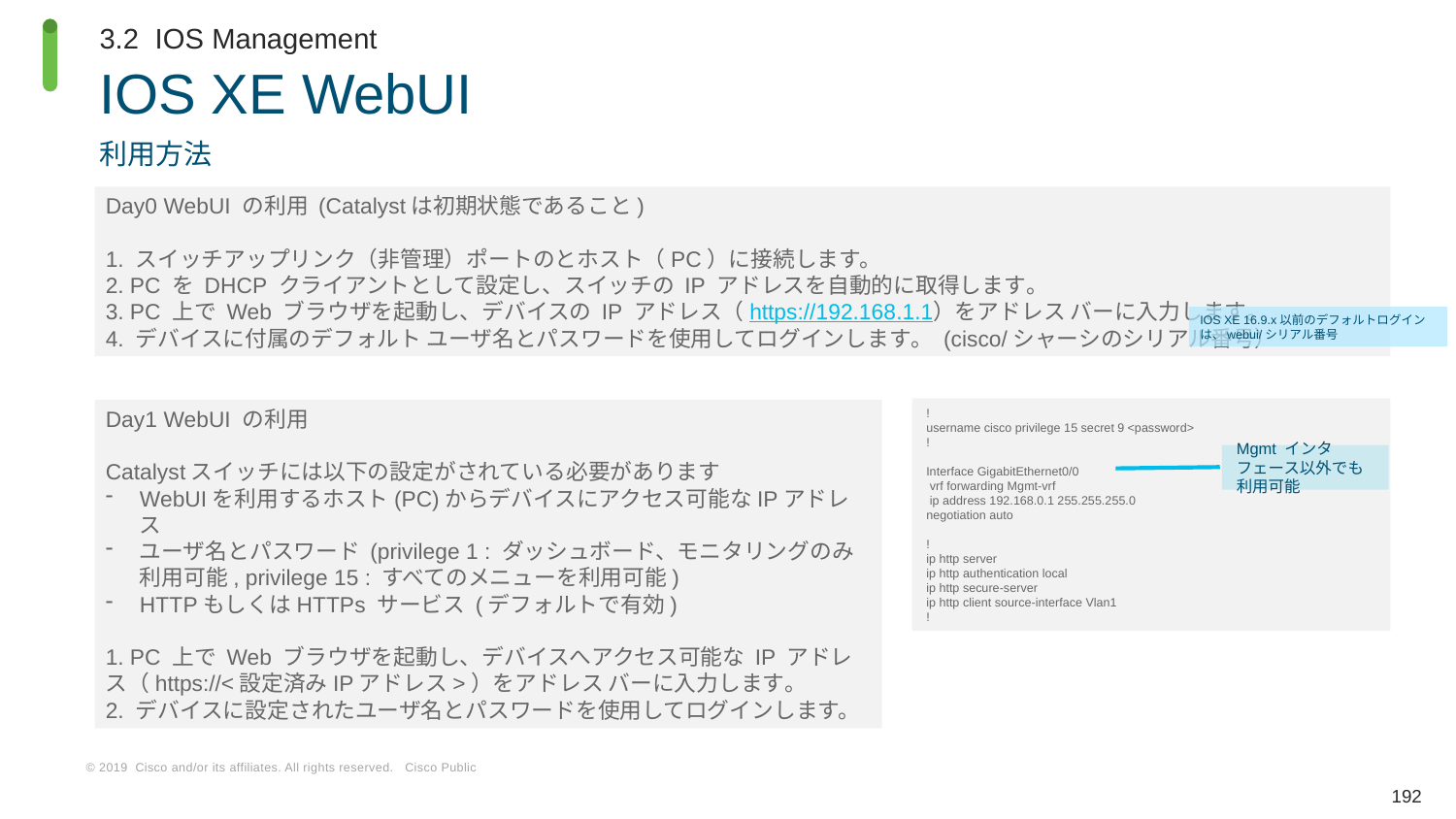

3.2  IOS Management
# IOS XE WebUI
利用方法
Day0 WebUI の利用 (Catalystは初期状態であること)

1. スイッチアップリンク（非管理）ポートのとホスト（PC）に接続します。
2. PC を DHCP クライアントとして設定し、スイッチの IP アドレスを自動的に取得します。
3. PC 上で Web ブラウザを起動し、デバイスの IP アドレス（https://192.168.1.1）をアドレス バーに入力します。
4. デバイスに付属のデフォルト ユーザ名とパスワードを使用してログインします。 (cisco/シャーシのシリアル番号）
IOS XE 16.9.x以前のデフォルトログインは、webui/シリアル番号
!
username cisco privilege 15 secret 9 <password>
!

Interface GigabitEthernet0/0
 vrf forwarding Mgmt-vrf
 ip address 192.168.0.1 255.255.255.0
negotiation auto

!
ip http server
ip http authentication local
ip http secure-server
ip http client source-interface Vlan1
!
Day1 WebUI の利用

Catalystスイッチには以下の設定がされている必要があります
WebUIを利用するホスト(PC)からデバイスにアクセス可能なIPアドレス
ユーザ名とパスワード (privilege 1 : ダッシュボード、モニタリングのみ利用可能, privilege 15 : すべてのメニューを利用可能)
HTTPもしくはHTTPs サービス (デフォルトで有効)

1. PC 上で Web ブラウザを起動し、デバイスへアクセス可能な IP アドレス（https://<設定済みIPアドレス>）をアドレス バーに入力します。
2. デバイスに設定されたユーザ名とパスワードを使用してログインします。
Mgmt インタフェース以外でも利用可能
192